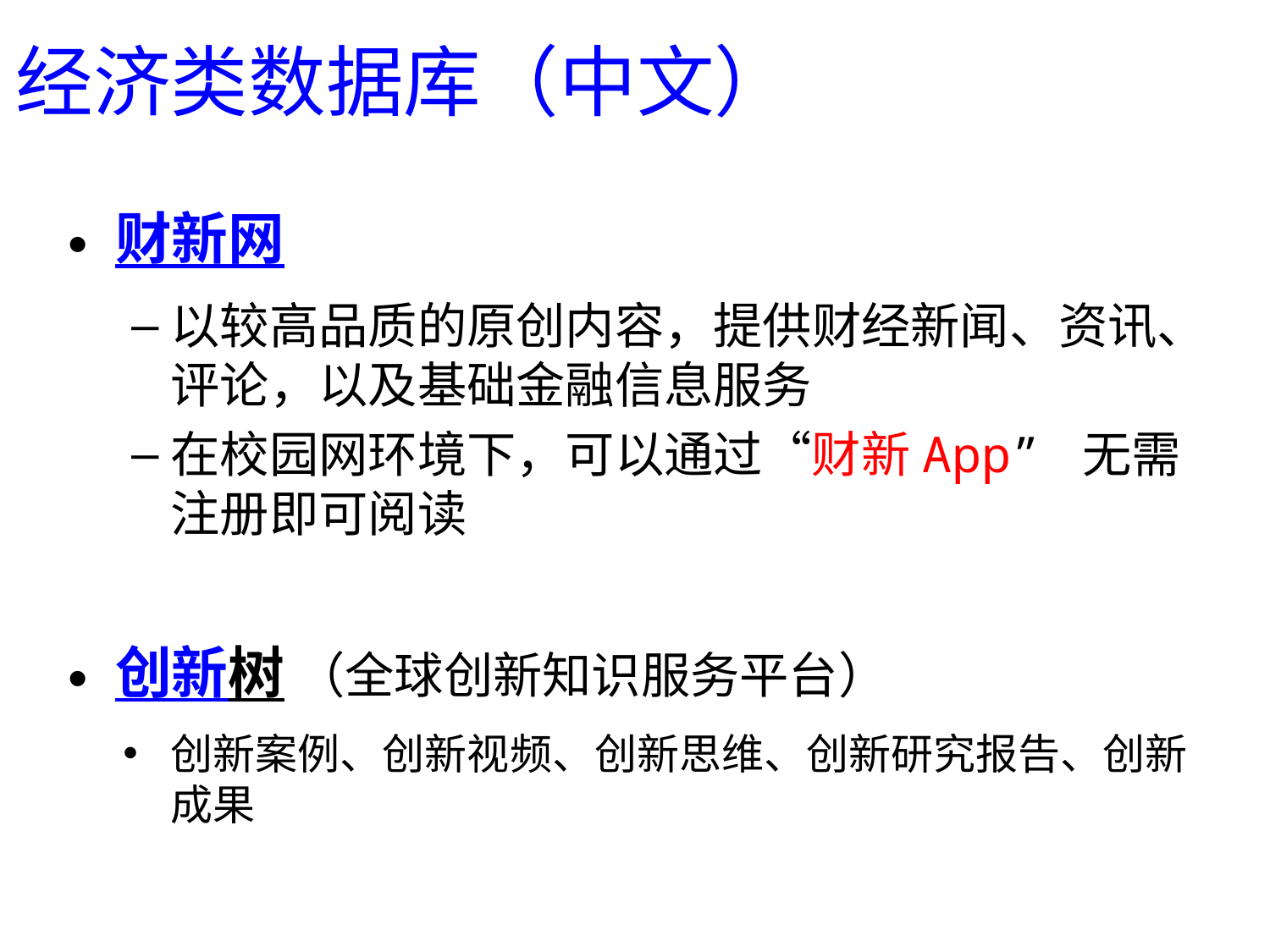

# 经济类数据库（中文）
财新网
以较高品质的原创内容，提供财经新闻、资讯、评论，以及基础金融信息服务
在校园网环境下，可以通过“财新App” 无需注册即可阅读

创新树 （全球创新知识服务平台）
创新案例、创新视频、创新思维、创新研究报告、创新成果